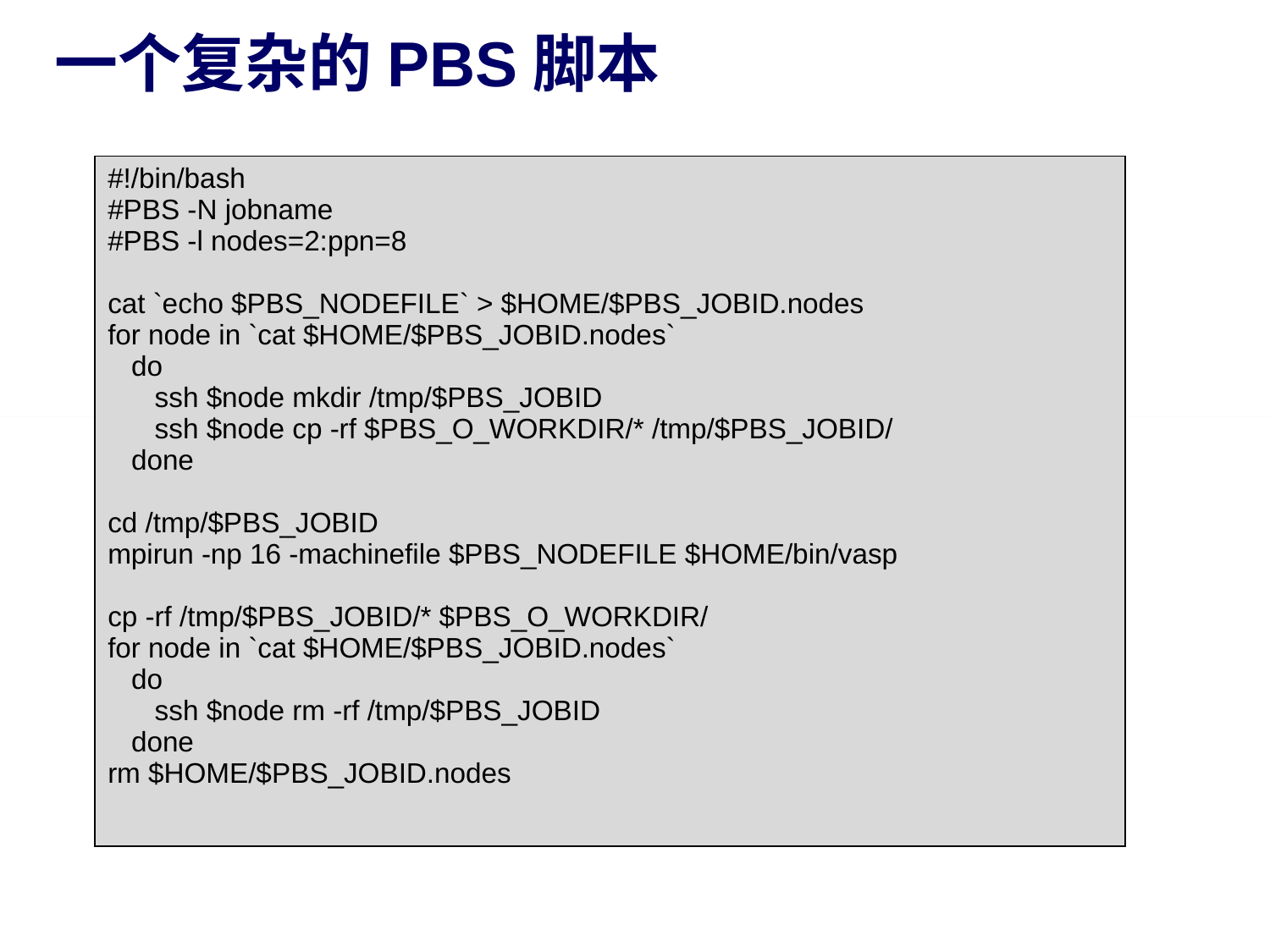

一个复杂的PBS脚本
| #!/bin/bash #PBS -N jobname #PBS -l nodes=2:ppn=8 cat `echo $PBS\_NODEFILE` > $HOME/$PBS\_JOBID.nodes for node in `cat $HOME/$PBS\_JOBID.nodes` do ssh $node mkdir /tmp/$PBS\_JOBID ssh $node cp -rf $PBS\_O\_WORKDIR/\* /tmp/$PBS\_JOBID/ done cd /tmp/$PBS\_JOBID mpirun -np 16 -machinefile $PBS\_NODEFILE $HOME/bin/vasp cp -rf /tmp/$PBS\_JOBID/\* $PBS\_O\_WORKDIR/ for node in `cat $HOME/$PBS\_JOBID.nodes` do ssh $node rm -rf /tmp/$PBS\_JOBID done rm $HOME/$PBS\_JOBID.nodes |
| --- |